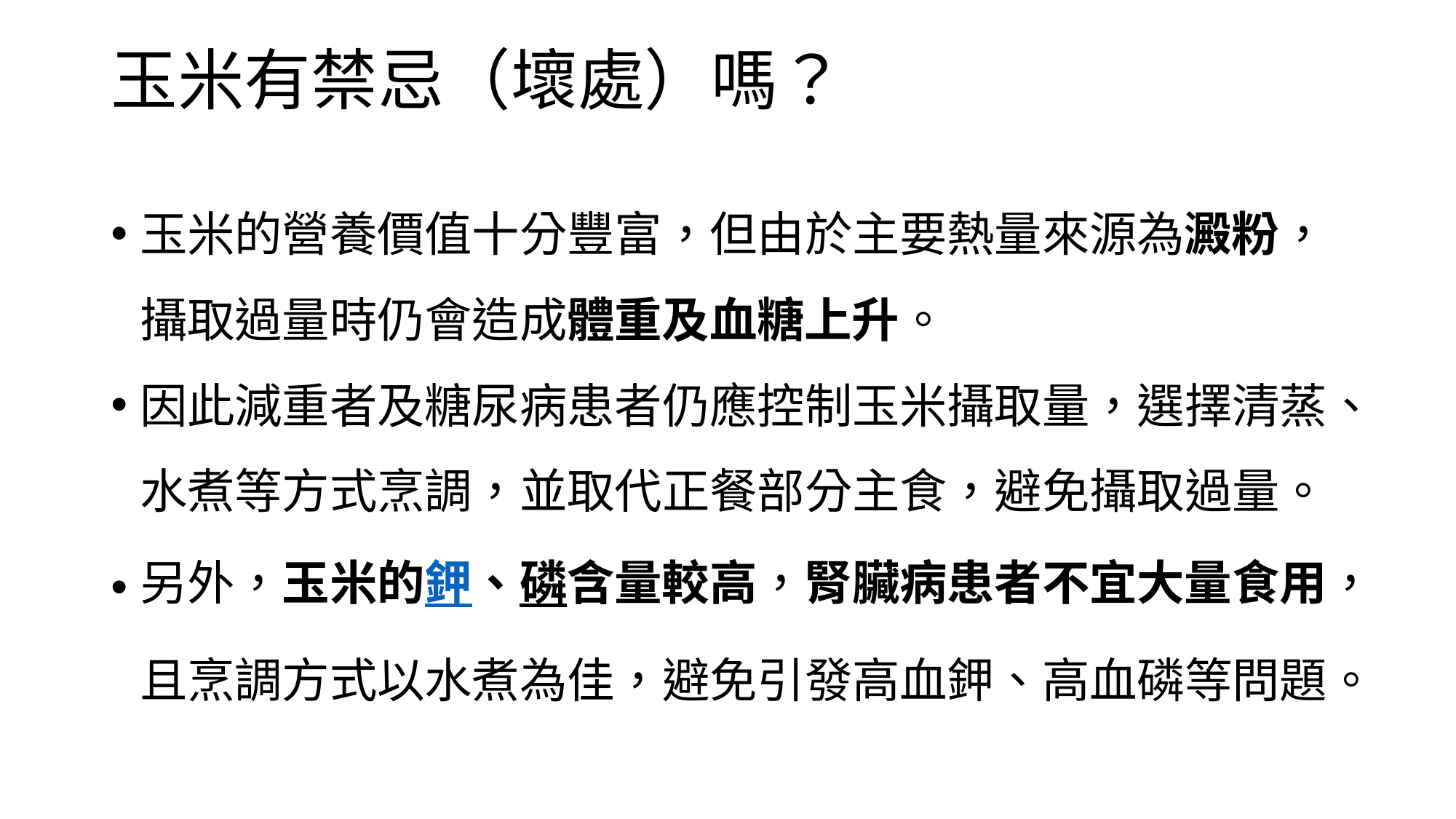

# 玉米有禁忌（壞處）嗎？
玉米的營養價值十分豐富，但由於主要熱量來源為澱粉，攝取過量時仍會造成體重及血糖上升。
因此減重者及糖尿病患者仍應控制玉米攝取量，選擇清蒸、水煮等方式烹調，並取代正餐部分主食，避免攝取過量。
另外，玉米的鉀、磷含量較高，腎臟病患者不宜大量食用，且烹調方式以水煮為佳，避免引發高血鉀、高血磷等問題。